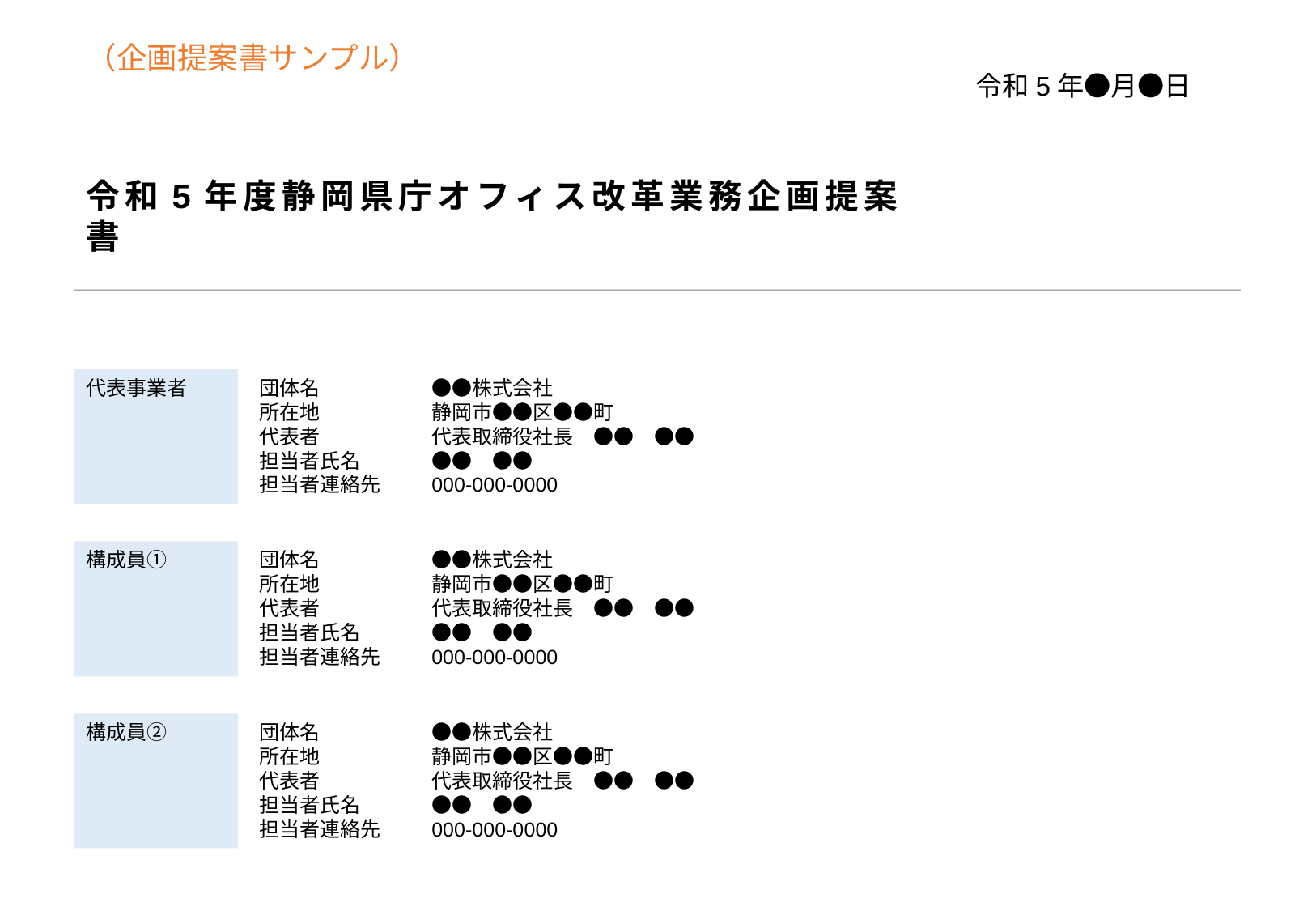

（企画提案書サンプル）
令和5年●月●日
令和5年度静岡県庁オフィス改革業務企画提案書

団体名	●●株式会社
所在地	静岡市●●区●●町
代表者	代表取締役社長　●●　●●
担当者氏名	●●　●●
担当者連絡先	000-000-0000
代表事業者
構成員①
団体名	●●株式会社
所在地	静岡市●●区●●町
代表者	代表取締役社長　●●　●●
担当者氏名	●●　●●
担当者連絡先	000-000-0000
団体名	●●株式会社
所在地	静岡市●●区●●町
代表者	代表取締役社長　●●　●●
担当者氏名	●●　●●
担当者連絡先	000-000-0000
構成員②